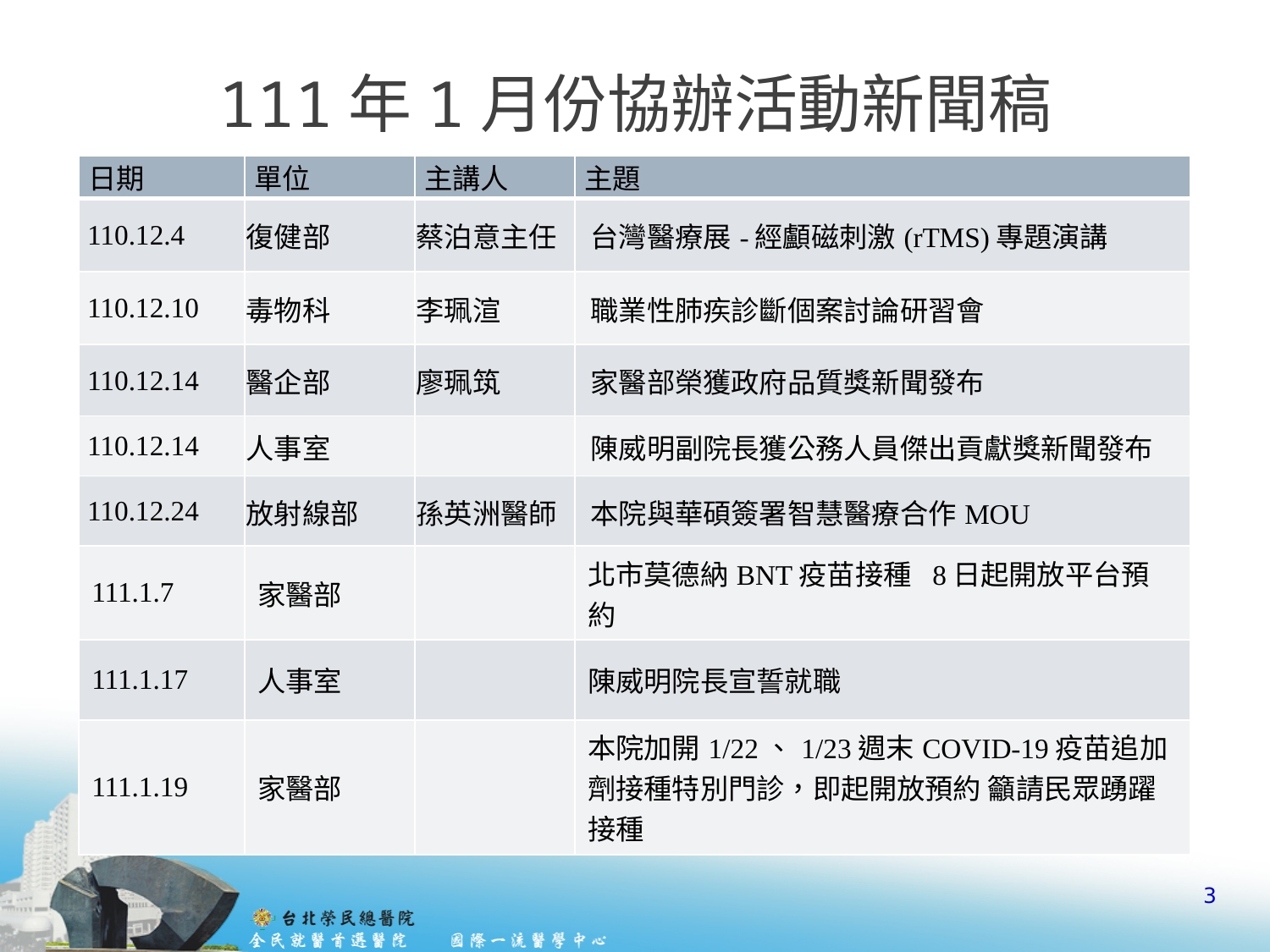

# 111年1月份協辦活動新聞稿
| 日期 | 單位 | 主講人 | 主題 |
| --- | --- | --- | --- |
| 110.12.4 | 復健部 | 蔡泊意主任 | 台灣醫療展-經顱磁刺激(rTMS)專題演講 |
| 110.12.10 | 毒物科 | 李珮渲 | 職業性肺疾診斷個案討論研習會 |
| 110.12.14 | 醫企部 | 廖珮筑 | 家醫部榮獲政府品質獎新聞發布 |
| 110.12.14 | 人事室 |  | 陳威明副院長獲公務人員傑出貢獻獎新聞發布 |
| 110.12.24 | 放射線部 | 孫英洲醫師 | 本院與華碩簽署智慧醫療合作MOU |
| 111.1.7 | 家醫部 |  | 北市莫德納BNT疫苗接種 8日起開放平台預約 |
| 111.1.17 | 人事室 |  | 陳威明院長宣誓就職 |
| 111.1.19 | 家醫部 |  | 本院加開1/22、1/23週末COVID-19疫苗追加劑接種特別門診，即起開放預約 籲請民眾踴躍接種 |
3